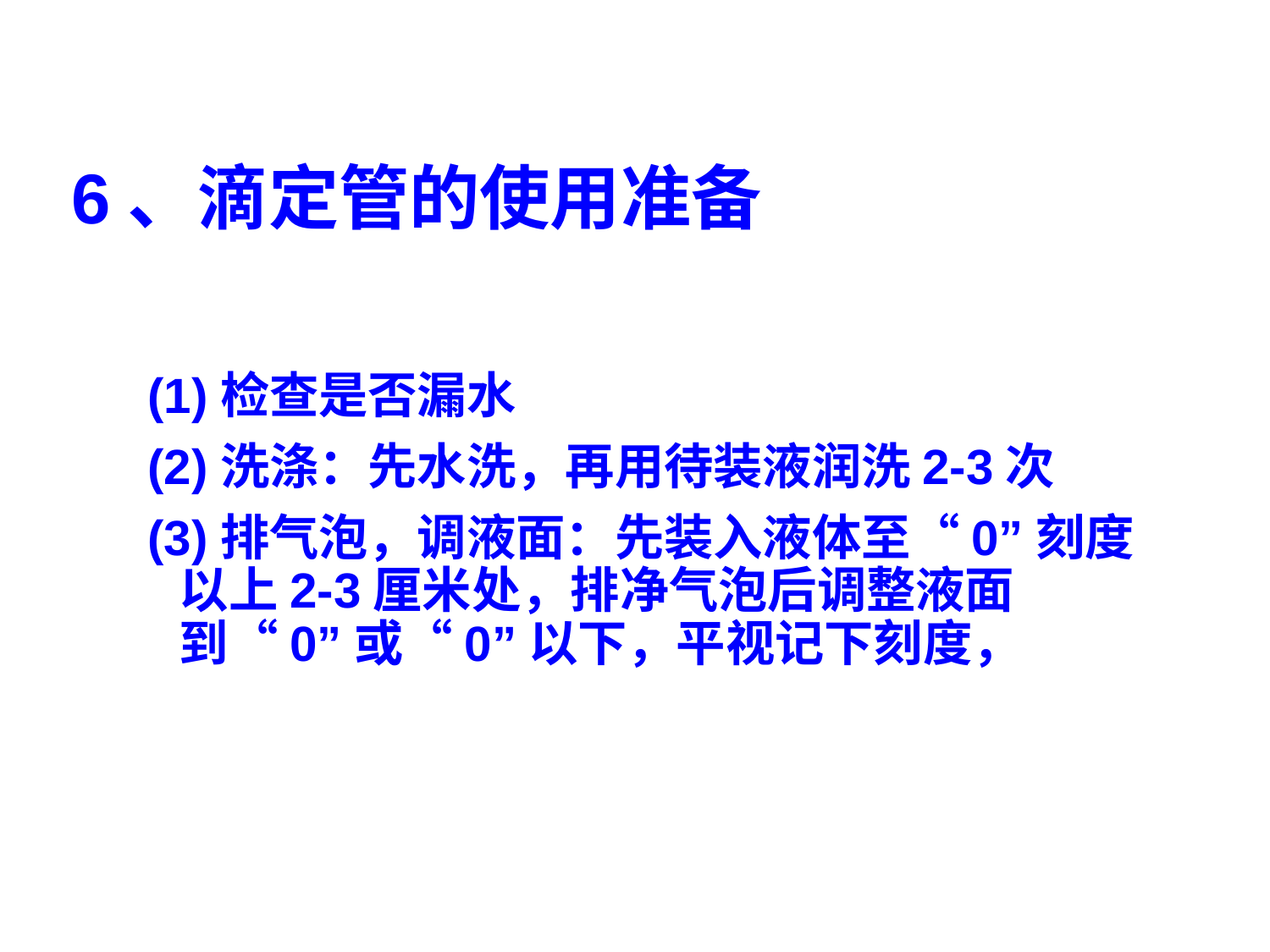

# 6、滴定管的使用准备
(1)检查是否漏水
(2)洗涤：先水洗，再用待装液润洗2-3次
(3)排气泡，调液面：先装入液体至“0”刻度以上2-3厘米处，排净气泡后调整液面到“0”或“0”以下，平视记下刻度，